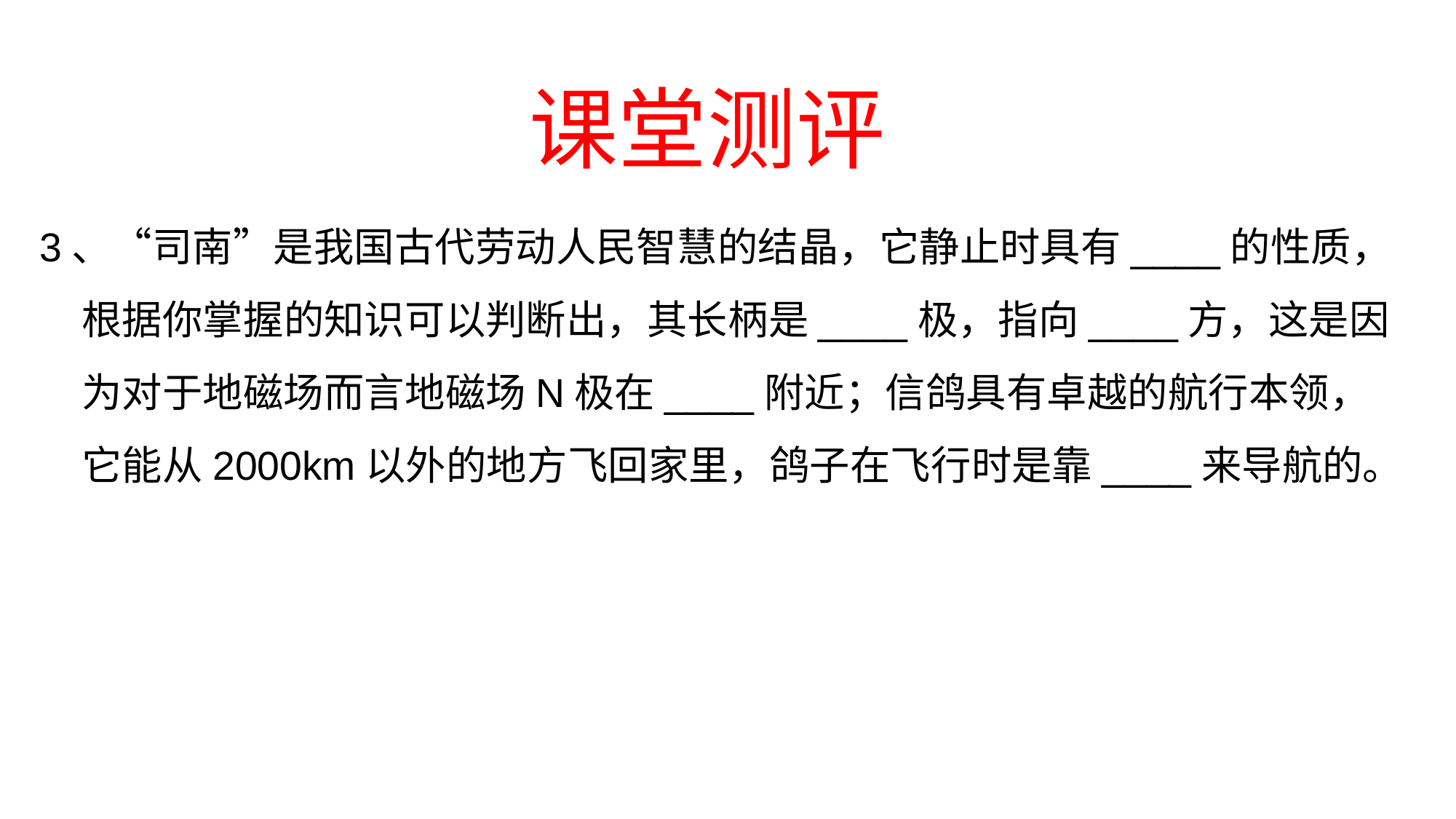

课堂测评
3、“司南”是我国古代劳动人民智慧的结晶，它静止时具有____的性质，根据你掌握的知识可以判断出，其长柄是____极，指向____方，这是因为对于地磁场而言地磁场N极在____附近；信鸽具有卓越的航行本领，它能从2000km以外的地方飞回家里，鸽子在飞行时是靠____来导航的。